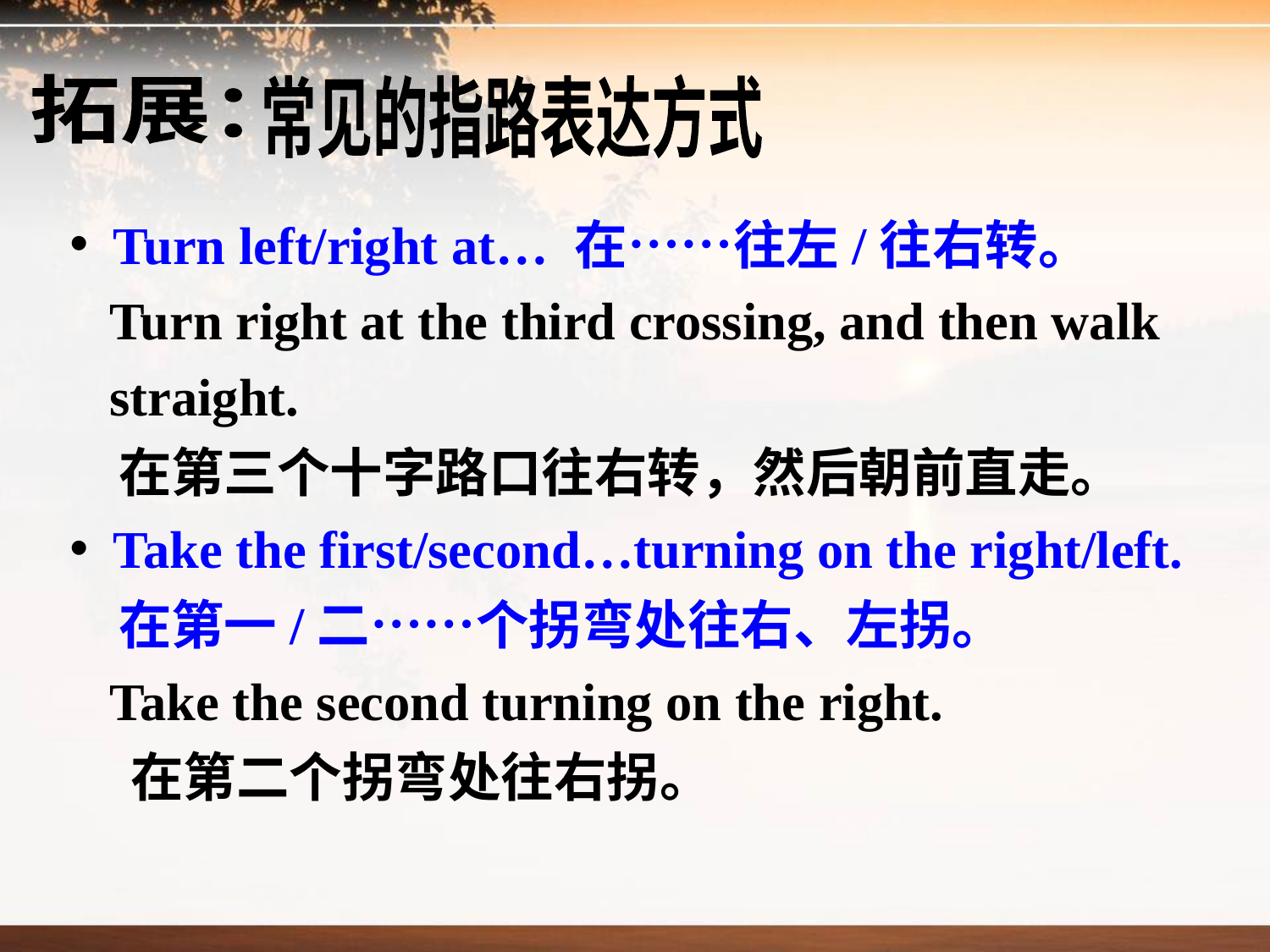

拓展：
常见的指路表达方式
 Turn left/right at… 在……往左/往右转。
   Turn right at the third crossing, and then walk
   straight.
   在第三个十字路口往右转，然后朝前直走。
 Take the first/second…turning on the right/left.
   在第一/二……个拐弯处往右、左拐。
   Take the second turning on the right.
    在第二个拐弯处往右拐。